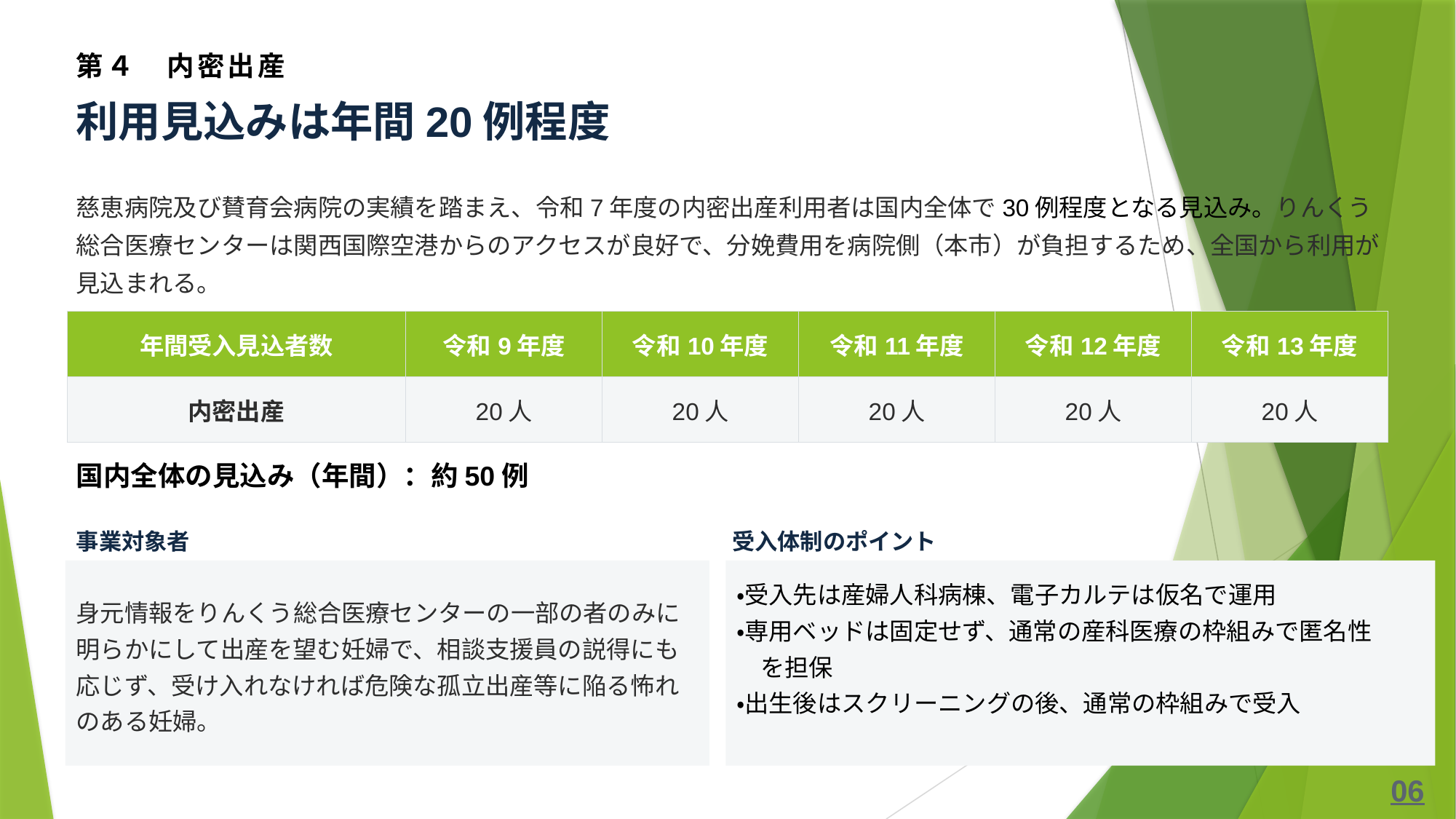

第４　内密出産
利用見込みは年間20例程度
慈恵病院及び賛育会病院の実績を踏まえ、令和7年度の内密出産利用者は国内全体で30例程度となる見込み。りんくう総合医療センターは関西国際空港からのアクセスが良好で、分娩費用を病院側（本市）が負担するため、全国から利用が見込まれる。
| 年間受入見込者数 | 令和9年度 | 令和10年度 | 令和11年度 | 令和12年度 | 令和13年度 |
| --- | --- | --- | --- | --- | --- |
| 内密出産 | 20人 | 20人 | 20人 | 20人 | 20人 |
国内全体の見込み（年間）：約50例
事業対象者
受入体制のポイント
身元情報をりんくう総合医療センターの一部の者のみに明らかにして出産を望む妊婦で、相談支援員の説得にも応じず、受け入れなければ危険な孤立出産等に陥る怖れのある妊婦。
・受入先は産婦人科病棟、電子カルテは仮名で運用
・専用ベッドは固定せず、通常の産科医療の枠組みで匿名性
　を担保
・出生後はスクリーニングの後、通常の枠組みで受入

06